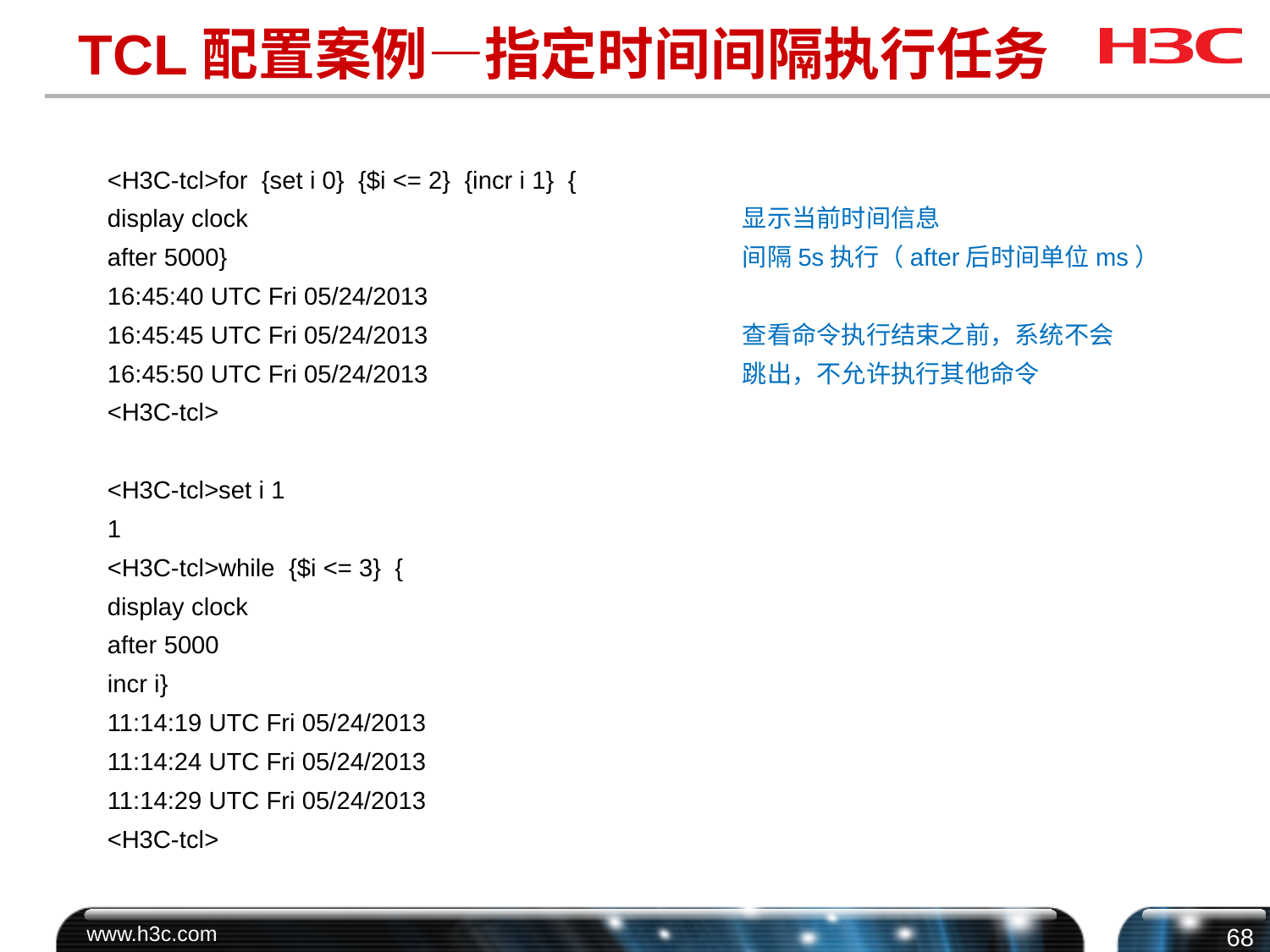

# TCL配置案例—指定时间间隔执行任务
<H3C-tcl>for  {set i 0}  {$i <= 2}  {incr i 1}  {
display clock				显示当前时间信息
after 5000}					间隔5s执行（after后时间单位ms）
16:45:40 UTC Fri 05/24/2013
16:45:45 UTC Fri 05/24/2013			查看命令执行结束之前，系统不会
16:45:50 UTC Fri 05/24/2013			跳出，不允许执行其他命令
<H3C-tcl>

<H3C-tcl>set i 1
1
<H3C-tcl>while  {$i <= 3}  {
display clock
after 5000
incr i}
11:14:19 UTC Fri 05/24/2013
11:14:24 UTC Fri 05/24/2013
11:14:29 UTC Fri 05/24/2013
<H3C-tcl>